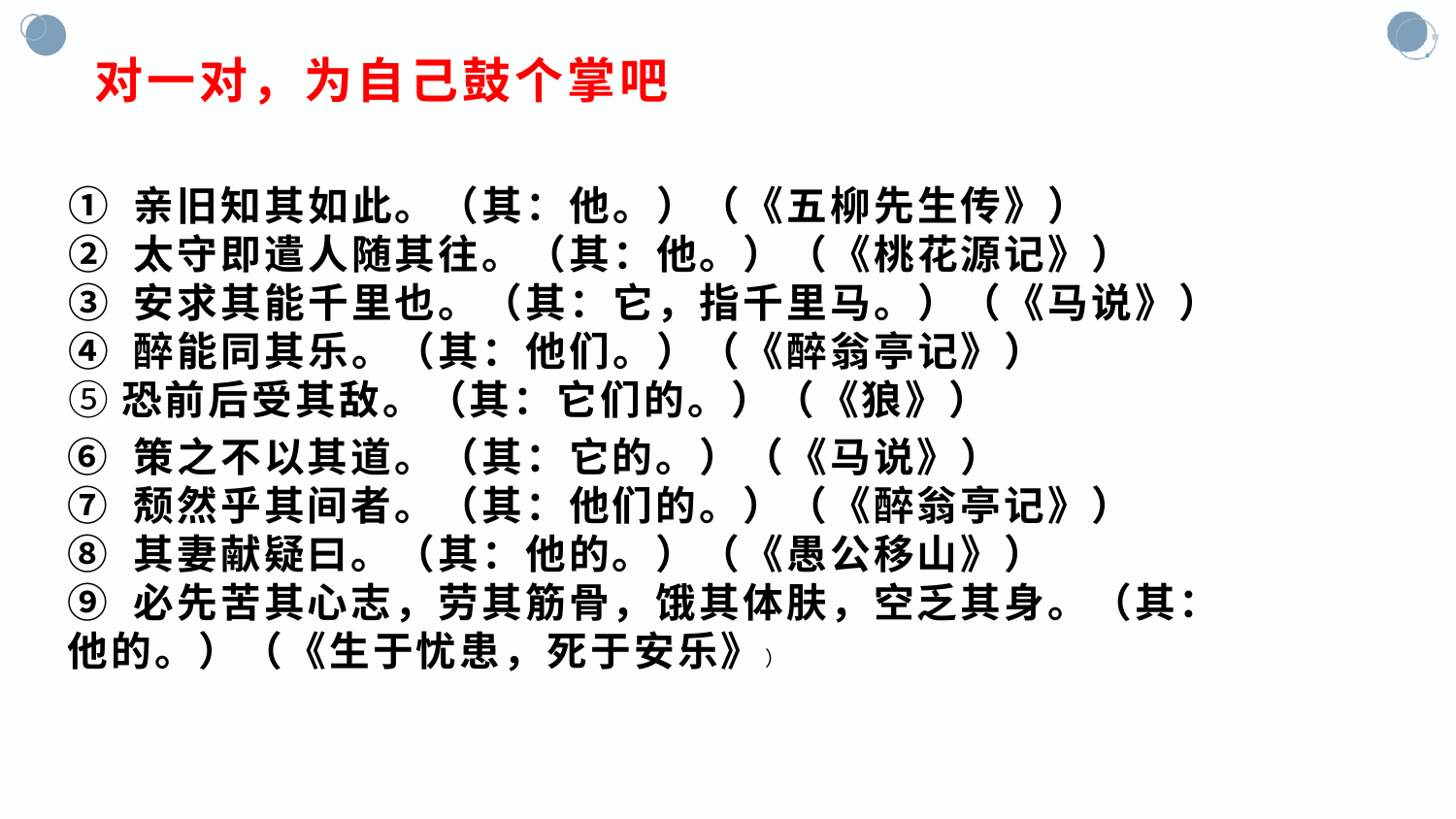

# 对一对，为自己鼓个掌吧
① 亲旧知其如此。（其：他。）（《五柳先生传》）
② 太守即遣人随其往。（其：他。）（《桃花源记》）
③ 安求其能千里也。（其：它，指千里马。）（《马说》）
④ 醉能同其乐。（其：他们。）（《醉翁亭记》）
⑤恐前后受其敌。（其：它们的。）（《狼》）
⑥ 策之不以其道。（其：它的。）（《马说》）
⑦ 颓然乎其间者。（其：他们的。）（《醉翁亭记》）
⑧ 其妻献疑曰。（其：他的。）（《愚公移山》）
⑨ 必先苦其心志，劳其筋骨，饿其体肤，空乏其身。（其：他的。）（《生于忧患，死于安乐》）